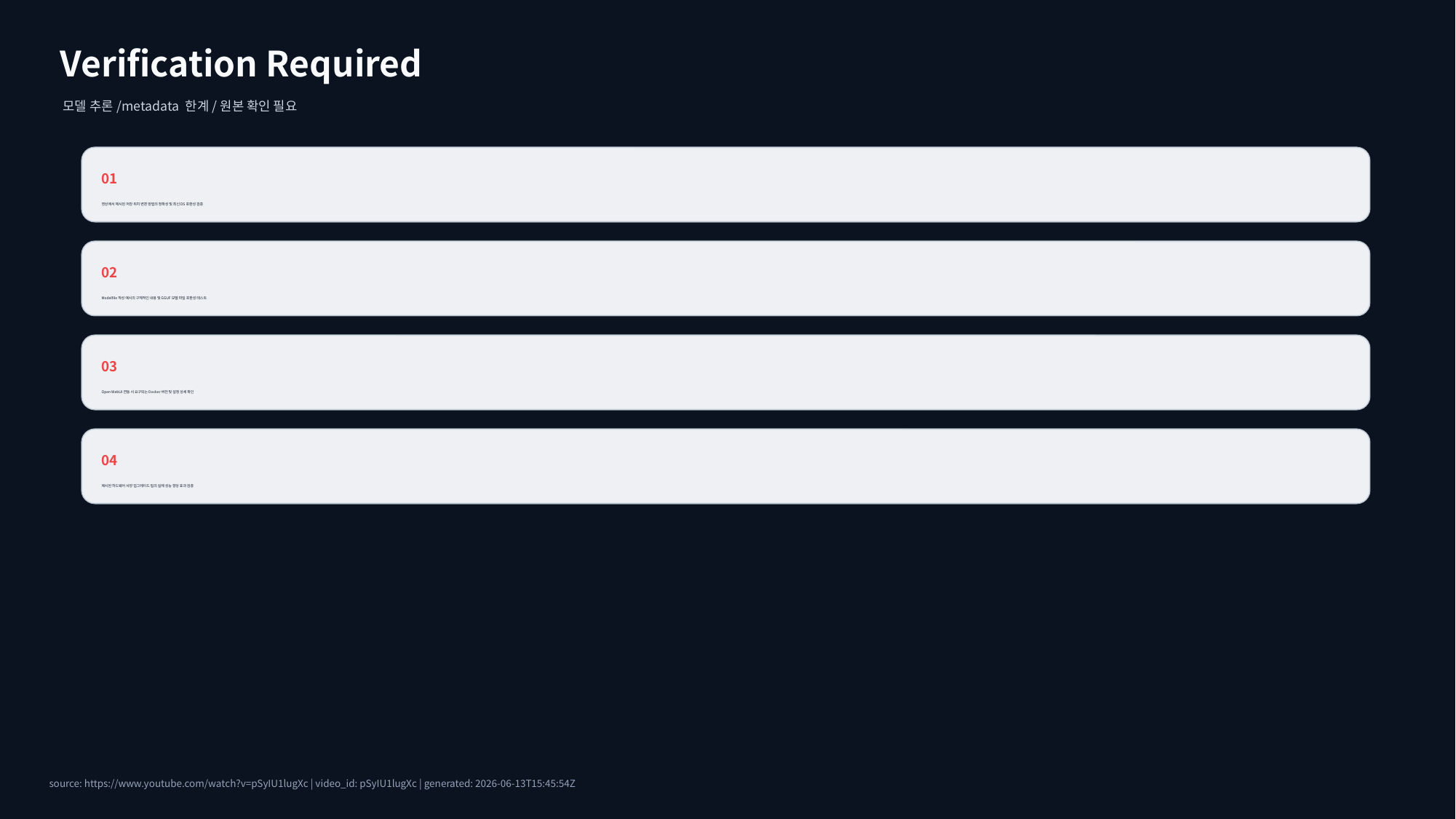

Verification Required
모델 추론/metadata 한계/원본 확인 필요

01
영상에서 제시된 저장 위치 변경 방법의 정확성 및 최신 OS 호환성 검증

02
Modelfile 작성 예시의 구체적인 내용 및 GGUF 모델 파일 호환성 테스트

03
Open WebUI 연동 시 요구되는 Docker 버전 및 설정 상세 확인

04
제시된 하드웨어 사양 업그레이드 팁의 실제 성능 향상 효과 검증
source: https://www.youtube.com/watch?v=pSyIU1lugXc | video_id: pSyIU1lugXc | generated: 2026-06-13T15:45:54Z